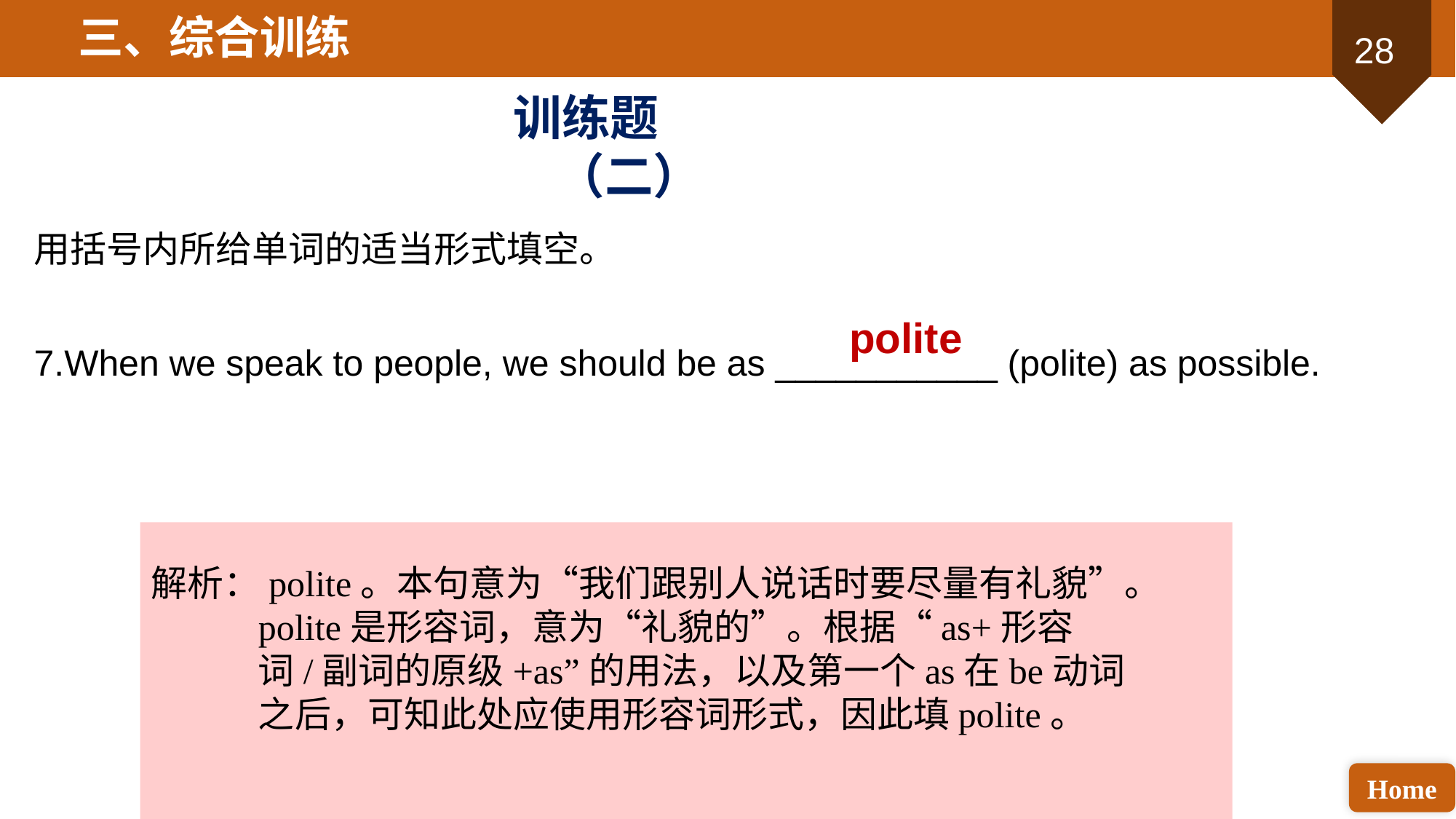

三、综合训练
训练题（二）
用括号内所给单词的适当形式填空。

7.When we speak to people, we should be as ___________ (polite) as possible.
polite

解析：polite。本句意为“我们跟别人说话时要尽量有礼貌”。polite是形容词，意为“礼貌的”。根据“as+形容词/副词的原级+as”的用法，以及第一个as在be动词之后，可知此处应使用形容词形式，因此填polite。